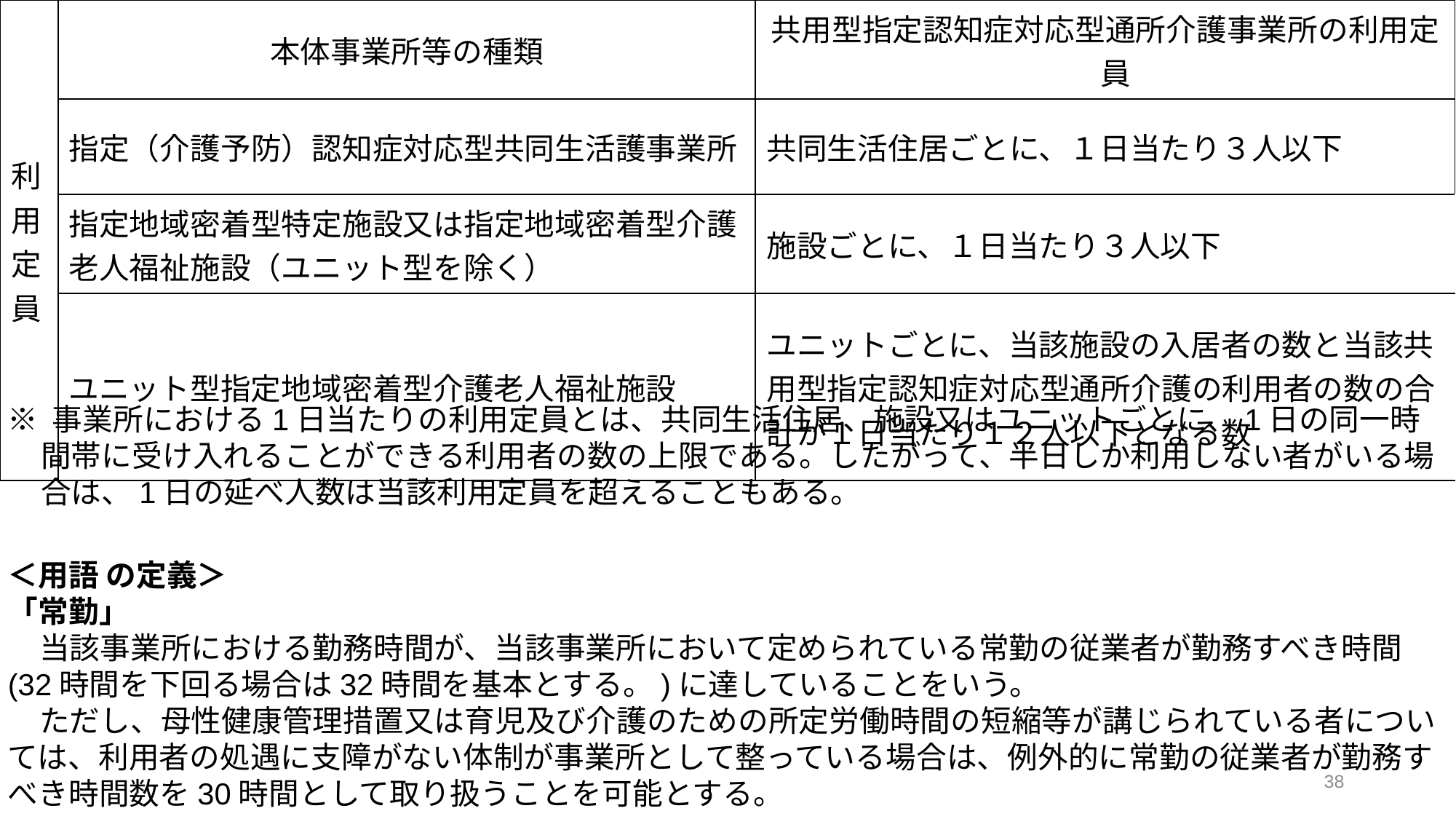

| 利 用 定 員 | 本体事業所等の種類 | 共用型指定認知症対応型通所介護事業所の利用定員 |
| --- | --- | --- |
|  | 指定（介護予防）認知症対応型共同生活護事業所 | 共同生活住居ごとに、１日当たり３人以下 |
|  | 指定地域密着型特定施設又は指定地域密着型介護老人福祉施設（ユニット型を除く） | 施設ごとに、１日当たり３人以下 |
|  | ユニット型指定地域密着型介護老人福祉施設 | ユニットごとに、当該施設の入居者の数と当該共用型指定認知症対応型通所介護の利用者の数の合計が１日当たり１２人以下となる数 |
※ 事業所における1日当たりの利用定員とは、共同生活住居、施設又はユニットごとに、1日の同一時間帯に受け入れることができる利用者の数の上限である。したがって、半日しか利用しない者がいる場合は、1日の延べ人数は当該利用定員を超えることもある。

＜用語 の定義＞
「常勤」
当該事業所における勤務時間が、当該事業所において定められている常勤の従業者が勤務すべき時間(32時間を下回る場合は32時間を基本とする。)に達していることをいう。
ただし、母性健康管理措置又は育児及び介護のための所定労働時間の短縮等が講じられている者については、利用者の処遇に支障がない体制が事業所として整っている場合は、例外的に常勤の従業者が勤務すべき時間数を30時間として取り扱うことを可能とする。
38